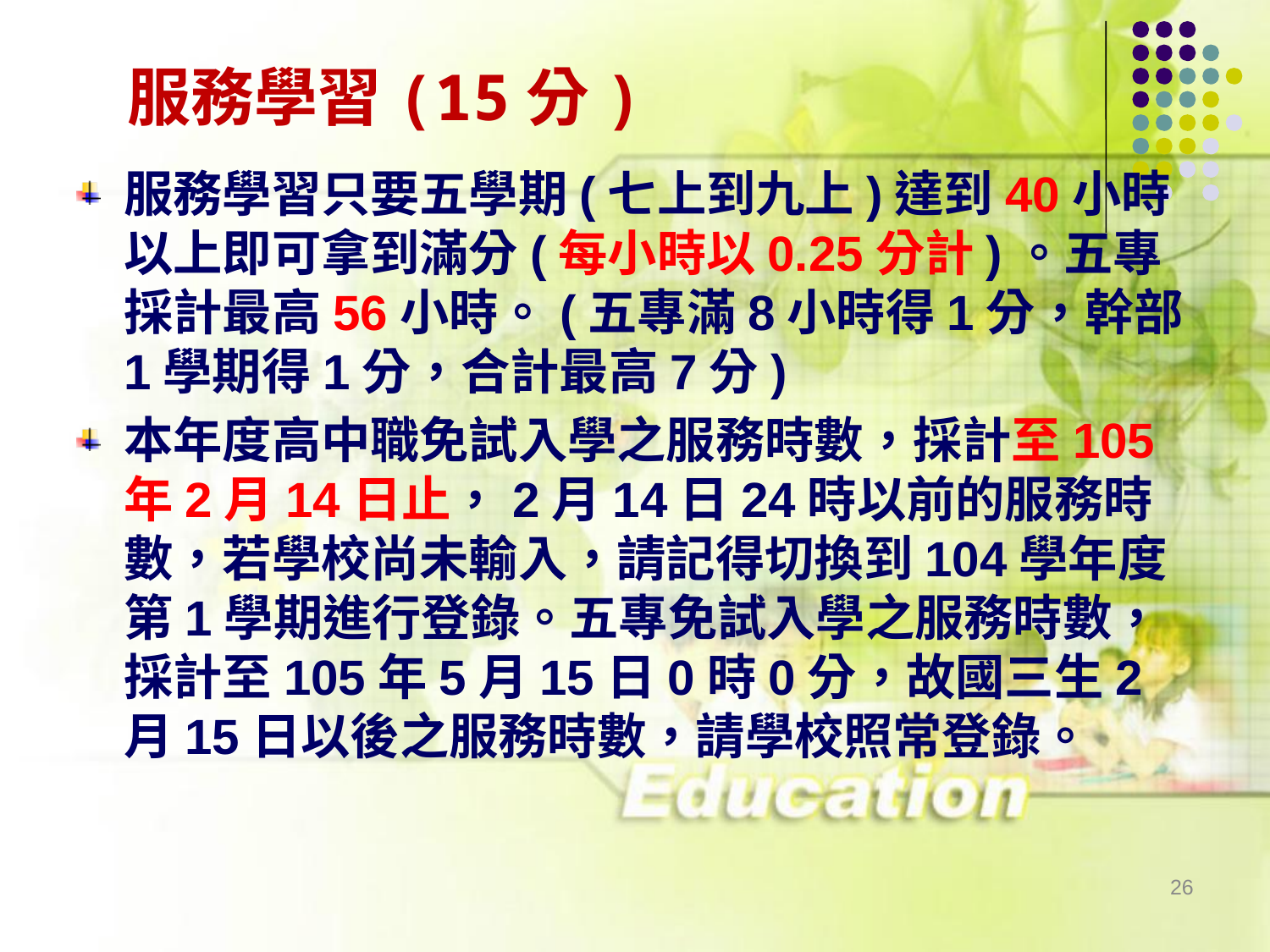

服務學習(15分)
服務學習只要五學期(七上到九上)達到40小時以上即可拿到滿分(每小時以0.25分計)。五專採計最高56小時。(五專滿8小時得1分，幹部1學期得1分，合計最高7分)
本年度高中職免試入學之服務時數，採計至105年2月14日止，2月14日24時以前的服務時數，若學校尚未輸入，請記得切換到104學年度第1學期進行登錄。五專免試入學之服務時數，採計至105年5月15日0時0分，故國三生2月15日以後之服務時數，請學校照常登錄。
26